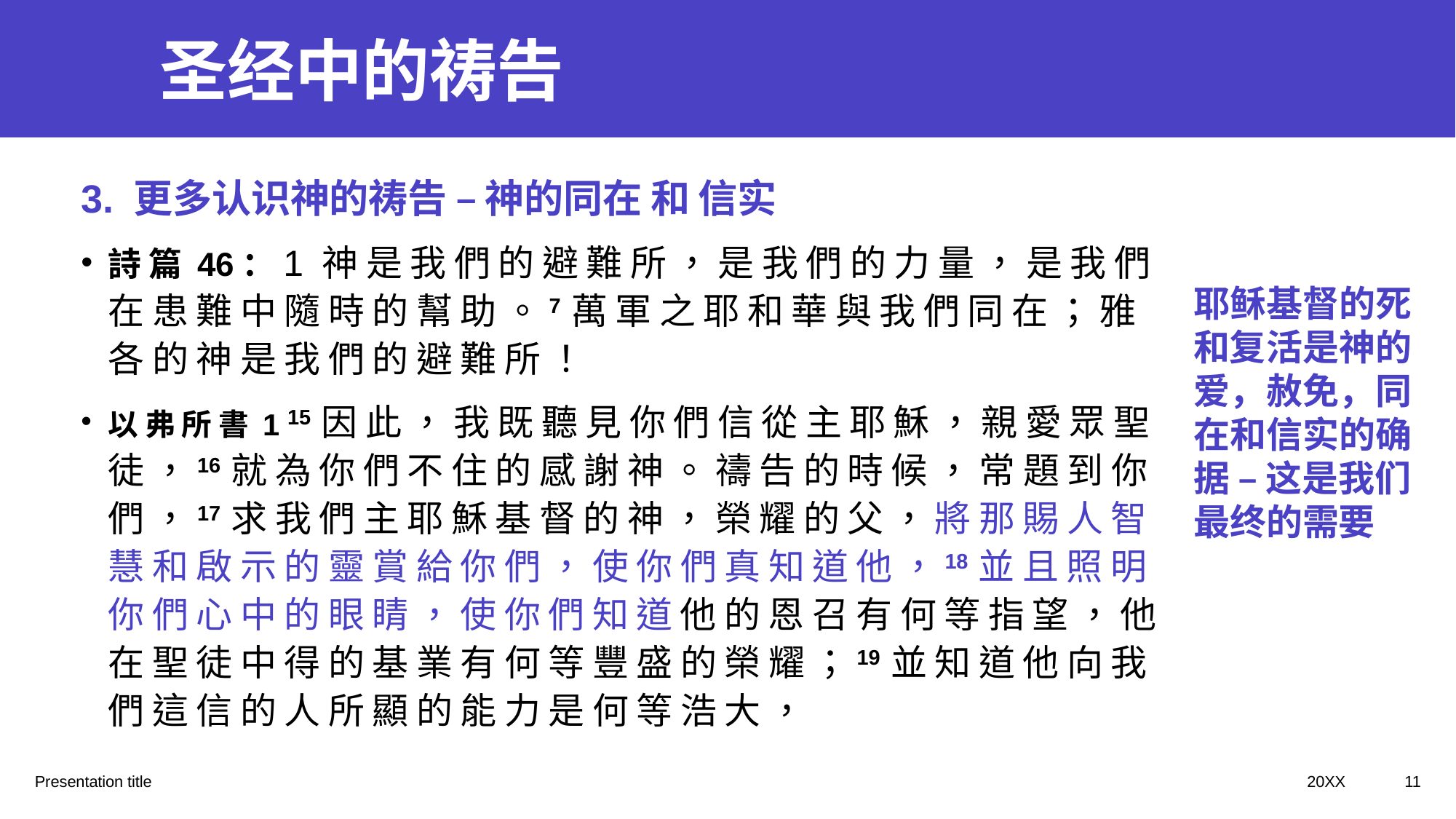

# 圣经中的祷告
3. 更多认识神的祷告 – 神的同在 和 信实
詩 篇 46：1 神 是 我 們 的 避 難 所 ， 是 我 們 的 力 量 ， 是 我 們 在 患 難 中 隨 時 的 幫 助 。7 萬 軍 之 耶 和 華 與 我 們 同 在 ； 雅 各 的 神 是 我 們 的 避 難 所 ！
以 弗 所 書 1 15 因 此 ， 我 既 聽 見 你 們 信 從 主 耶 穌 ， 親 愛 眾 聖 徒 ，16 就 為 你 們 不 住 的 感 謝 神 。 禱 告 的 時 候 ， 常 題 到 你 們 ，17 求 我 們 主 耶 穌 基 督 的 神 ， 榮 耀 的 父 ， 將 那 賜 人 智 慧 和 啟 示 的 靈 賞 給 你 們 ， 使 你 們 真 知 道 他 ，18 並 且 照 明 你 們 心 中 的 眼 睛 ， 使 你 們 知 道 他 的 恩 召 有 何 等 指 望 ， 他 在 聖 徒 中 得 的 基 業 有 何 等 豐 盛 的 榮 耀 ；19 並 知 道 他 向 我 們 這 信 的 人 所 顯 的 能 力 是 何 等 浩 大 ，
耶稣基督的死和复活是神的爱，赦免，同在和信实的确据 – 这是我们最终的需要

20XX
Presentation title
11